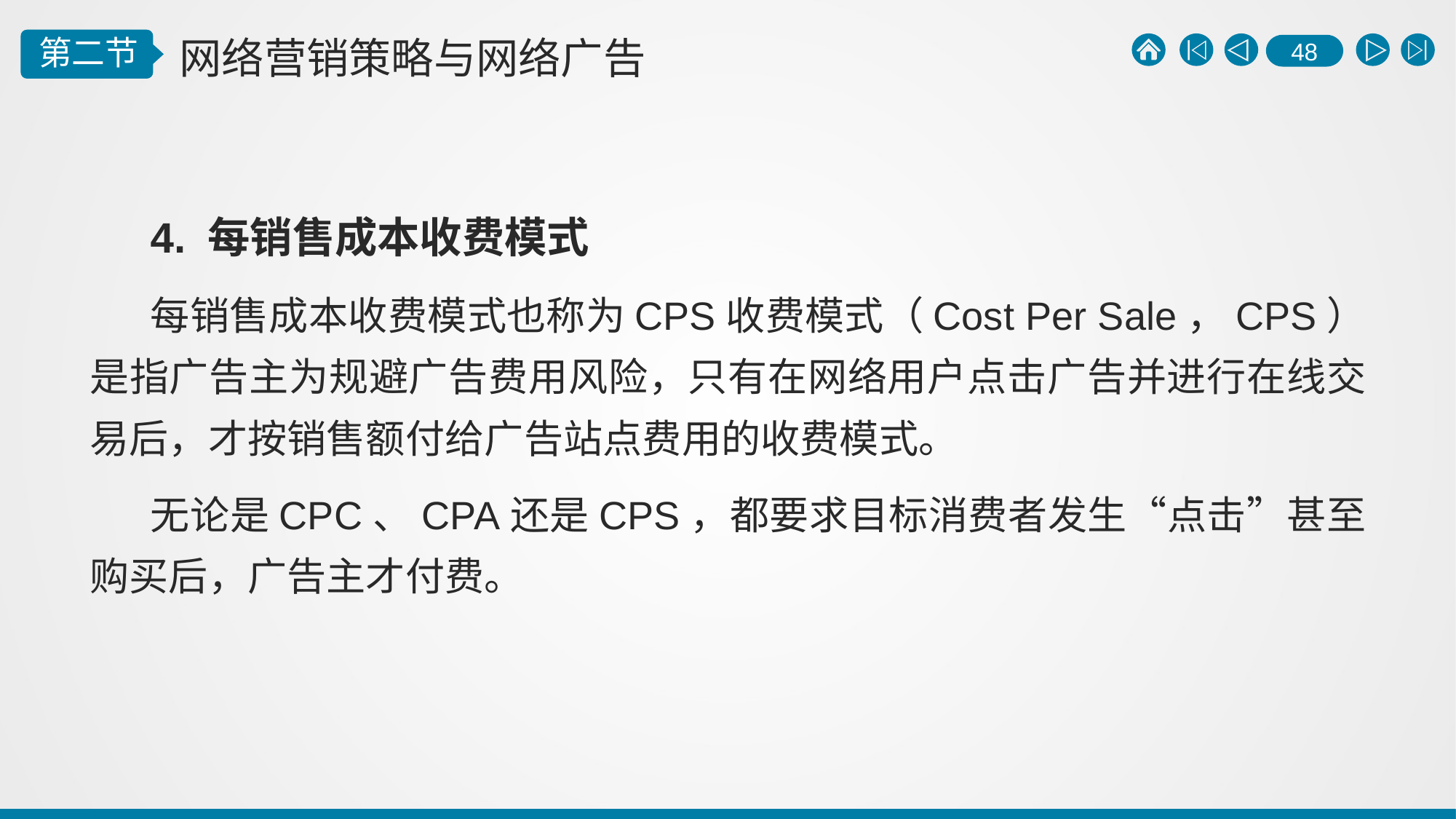

4. 每销售成本收费模式
每销售成本收费模式也称为CPS收费模式（Cost Per Sale，CPS）是指广告主为规避广告费用风险，只有在网络用户点击广告并进行在线交易后，才按销售额付给广告站点费用的收费模式。
无论是CPC、CPA还是CPS，都要求目标消费者发生“点击”甚至购买后，广告主才付费。